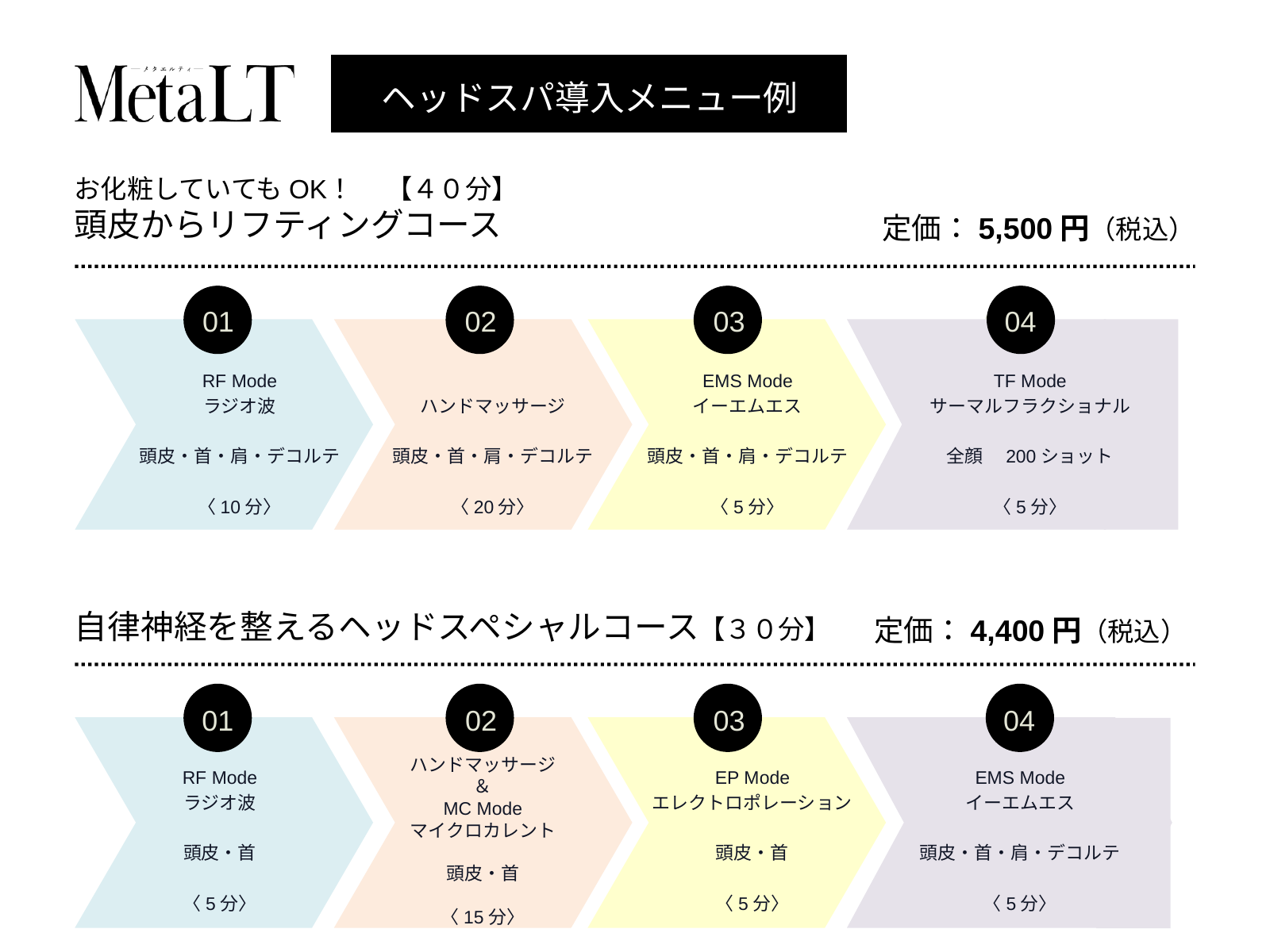

ヘッドスパ導入メニュー例

お化粧していてもOK！　【４０分】
頭皮からリフティングコース
定価：5,500円（税込）

02
03
01
02
03
04
04

RF Mode
ラジオ波

頭皮・首・肩・デコルテ

〈10分〉

ハンドマッサージ

頭皮・首・肩・デコルテ

〈20分〉
EMS Mode
イーエムエス

頭皮・首・肩・デコルテ

〈5分〉
TF Mode
サーマルフラクショナル

全顔　200ショット

〈5分〉
定価：4,400円（税込）
自律神経を整えるヘッドスペシャルコース【３０分】

01
01
02
03
04

ハンドマッサージ
＆
MC Mode
マイクロカレント

頭皮・首

〈15分〉
RF Mode
ラジオ波

頭皮・首

〈5分〉
EP Mode
エレクトロポレーション

頭皮・首

〈5分〉
EMS Mode
イーエムエス

頭皮・首・肩・デコルテ

〈5分〉